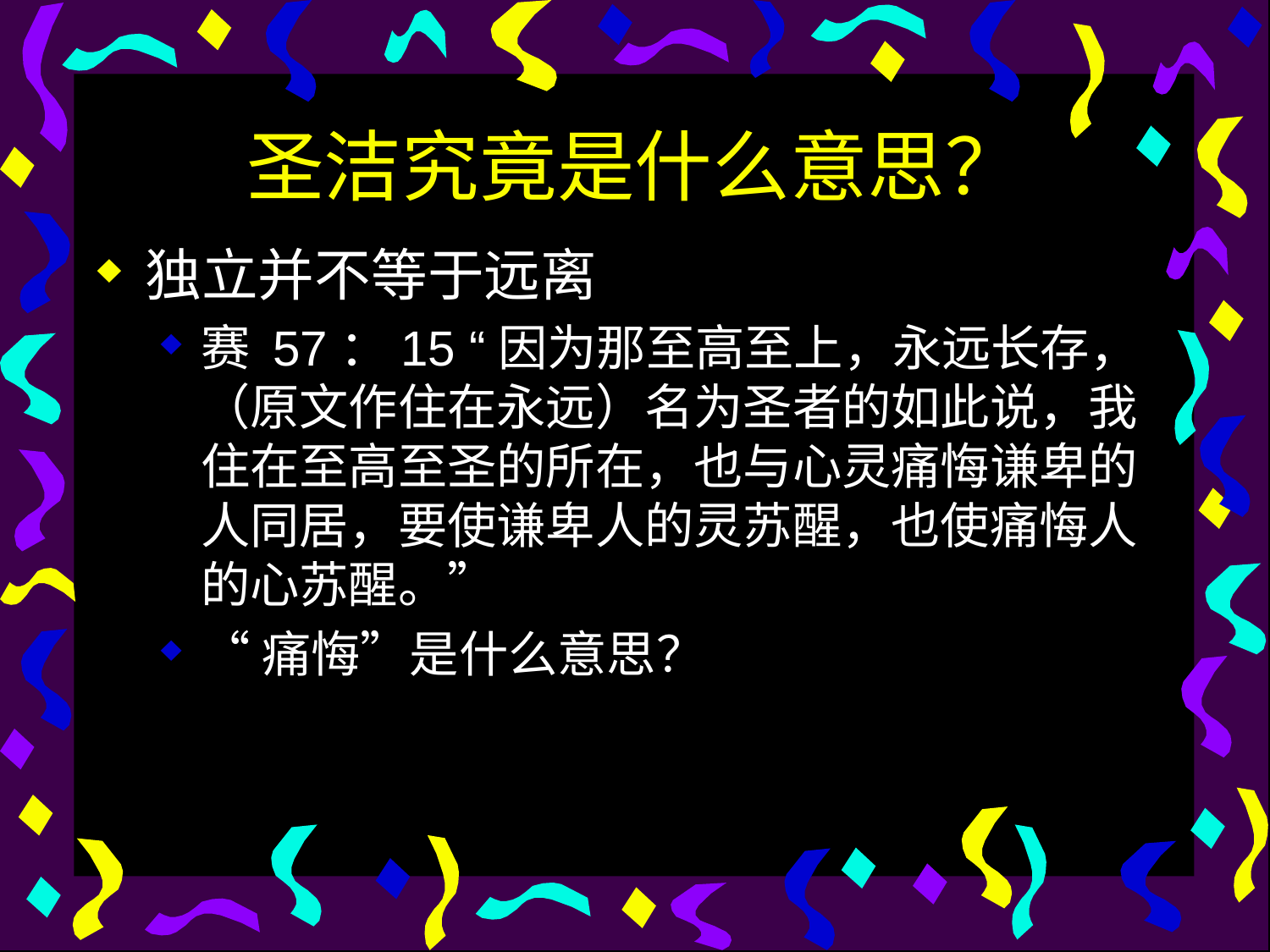

# 圣洁究竟是什么意思？
独立并不等于远离
赛 57：15 “因为那至高至上，永远长存，（原文作住在永远）名为圣者的如此说，我住在至高至圣的所在，也与心灵痛悔谦卑的人同居，要使谦卑人的灵苏醒，也使痛悔人的心苏醒。”
“痛悔”是什么意思？